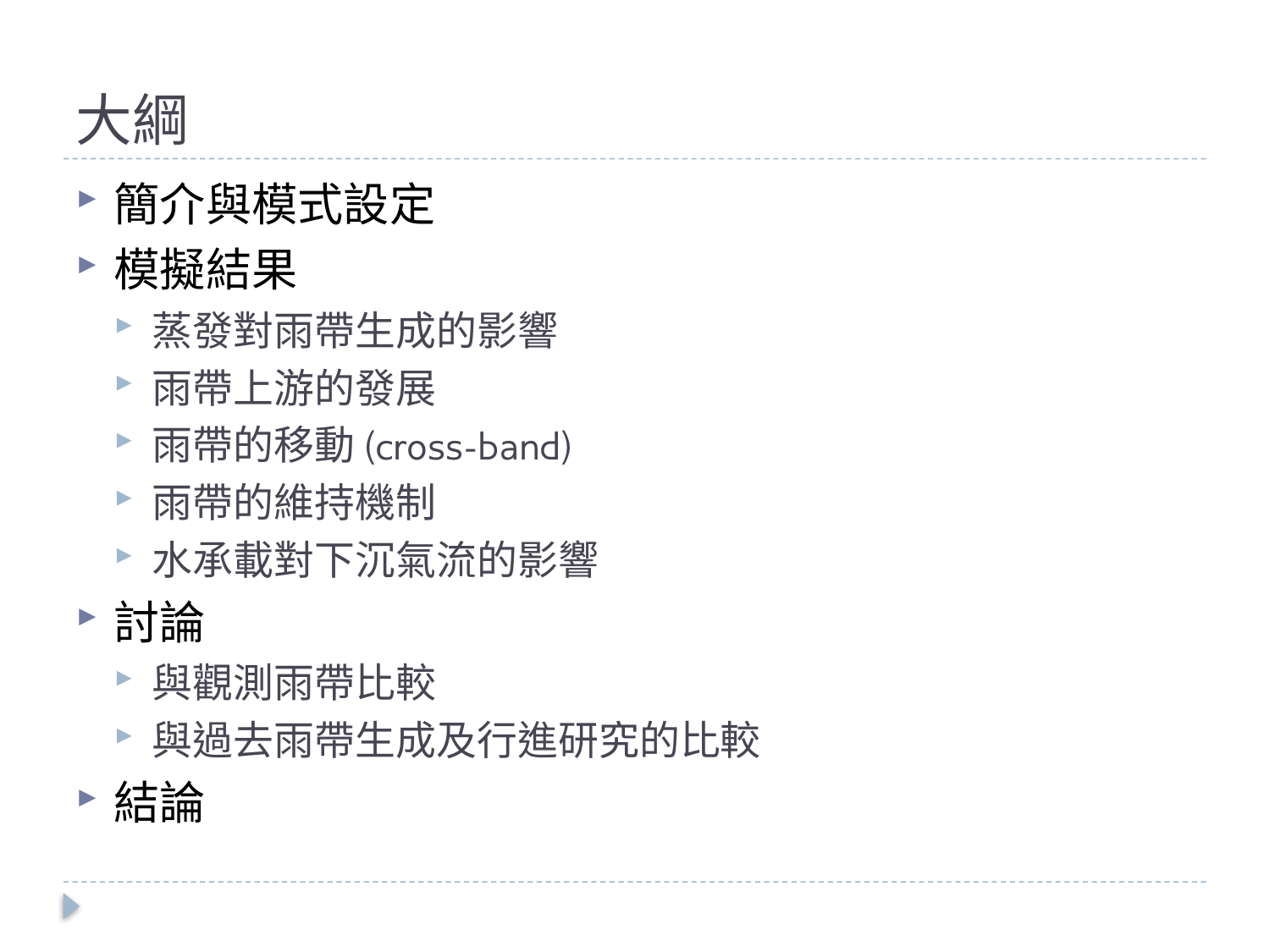

# 大綱
簡介與模式設定
模擬結果
蒸發對雨帶生成的影響
雨帶上游的發展
雨帶的移動(cross-band)
雨帶的維持機制
水承載對下沉氣流的影響
討論
與觀測雨帶比較
與過去雨帶生成及行進研究的比較
結論